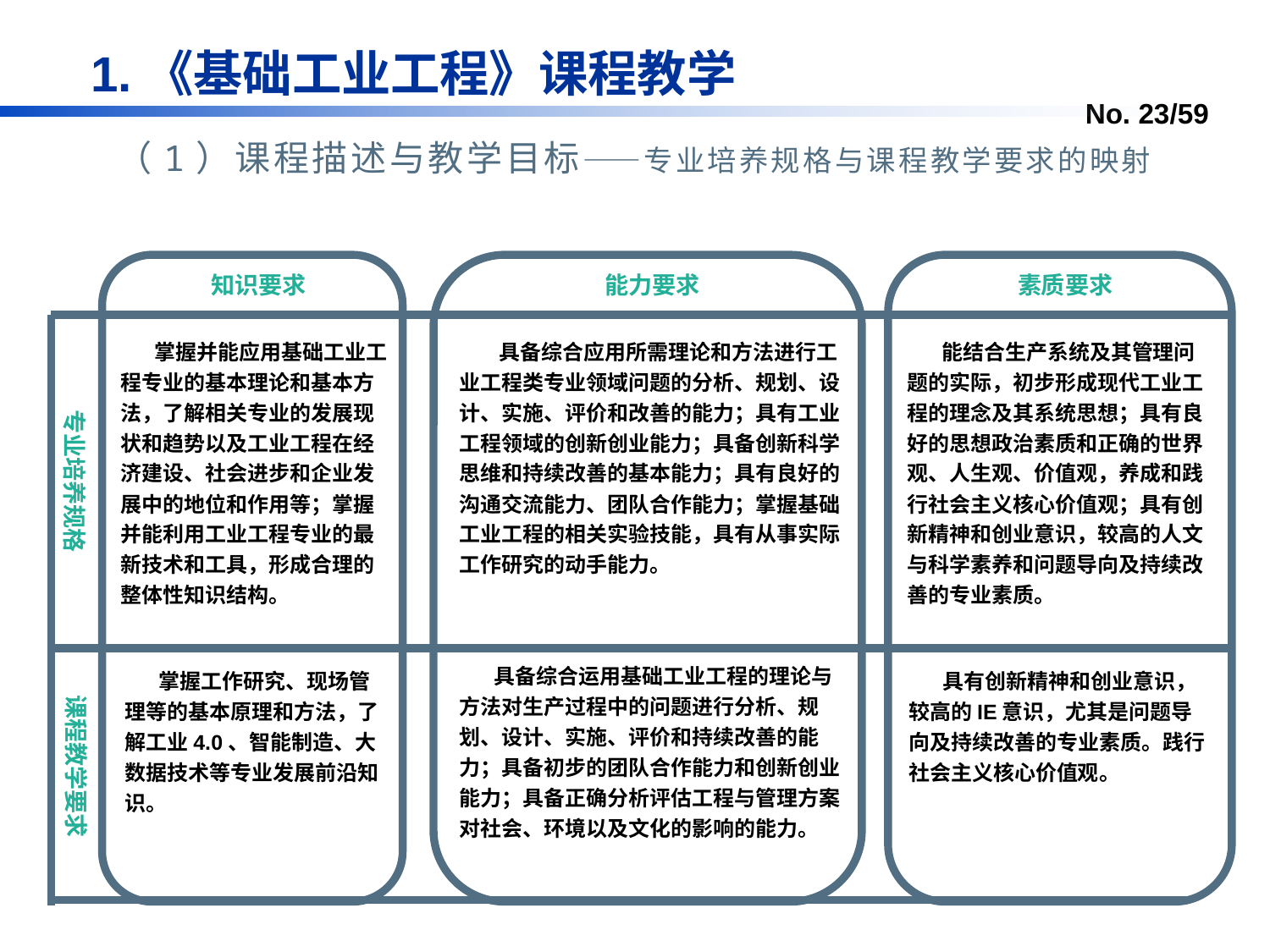

1.《基础工业工程》课程教学
（1）课程描述与教学目标——专业培养规格与课程教学要求的映射

知识要求
      掌握并能应用基础工业工程专业的基本理论和基本方法，了解相关专业的发展现状和趋势以及工业工程在经济建设、社会进步和企业发展中的地位和作用等；掌握并能利用工业工程专业的最新技术和工具，形成合理的整体性知识结构。
      掌握工作研究、现场管理等的基本原理和方法，了解工业4.0、智能制造、大数据技术等专业发展前沿知识。

能力要求
       具备综合应用所需理论和方法进行工业工程类专业领域问题的分析、规划、设计、实施、评价和改善的能力；具有工业工程领域的创新创业能力；具备创新科学思维和持续改善的基本能力；具有良好的沟通交流能力、团队合作能力；掌握基础工业工程的相关实验技能，具有从事实际工作研究的动手能力。
      具备综合运用基础工业工程的理论与方法对生产过程中的问题进行分析、规划、设计、实施、评价和持续改善的能力；具备初步的团队合作能力和创新创业能力；具备正确分析评估工程与管理方案对社会、环境以及文化的影响的能力。

素质要求
      能结合生产系统及其管理问题的实际，初步形成现代工业工程的理念及其系统思想；具有良好的思想政治素质和正确的世界观、人生观、价值观，养成和践行社会主义核心价值观；具有创新精神和创业意识，较高的人文与科学素养和问题导向及持续改善的专业素质。
      具有创新精神和创业意识，较高的IE意识，尤其是问题导向及持续改善的专业素质。践行社会主义核心价值观。
专业培养规格
课程教学要求